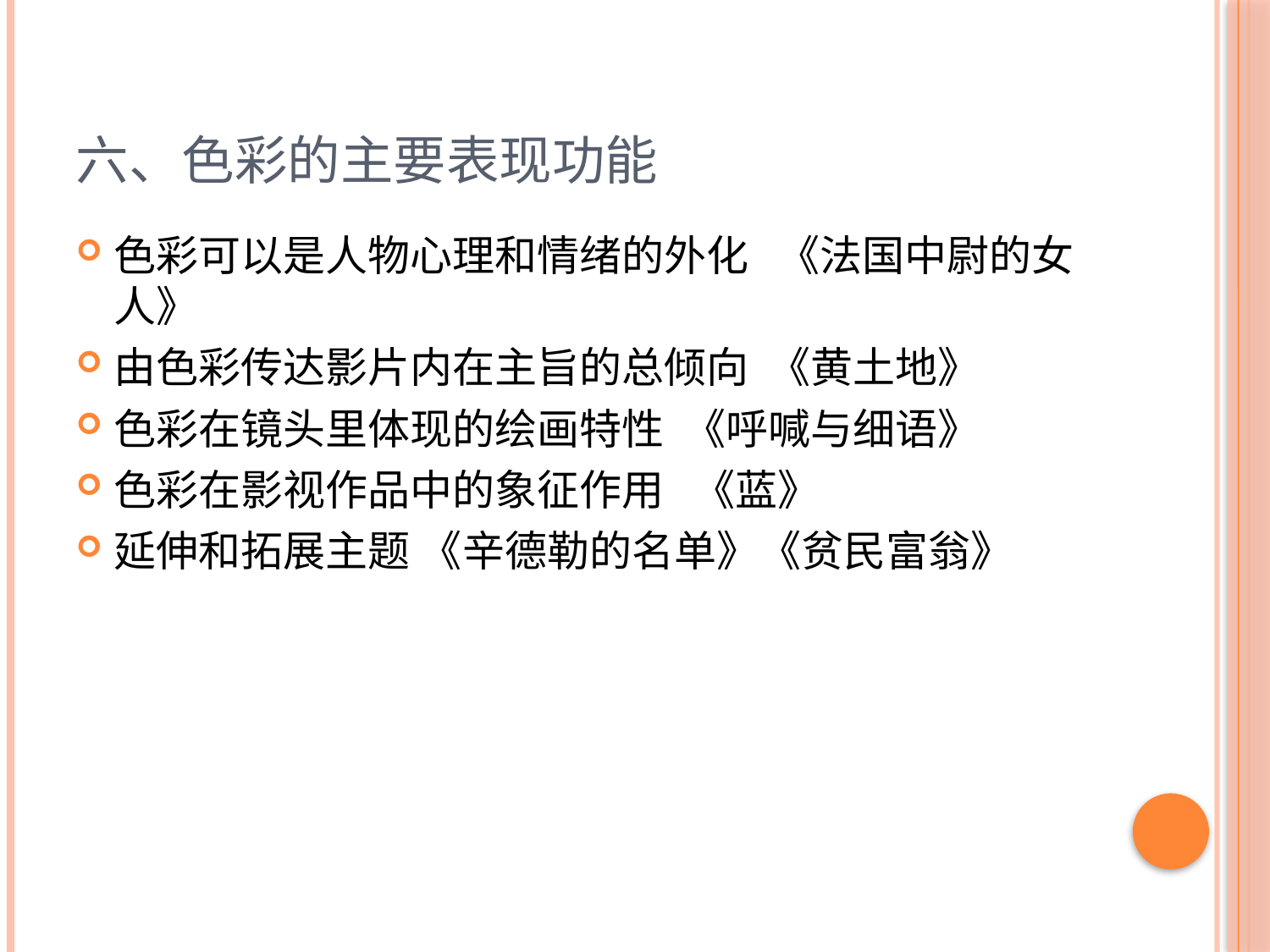

# 六、色彩的主要表现功能
色彩可以是人物心理和情绪的外化   《法国中尉的女人》
由色彩传达影片内在主旨的总倾向  《黄土地》
色彩在镜头里体现的绘画特性  《呼喊与细语》
色彩在影视作品中的象征作用   《蓝》
延伸和拓展主题 《辛德勒的名单》《贫民富翁》